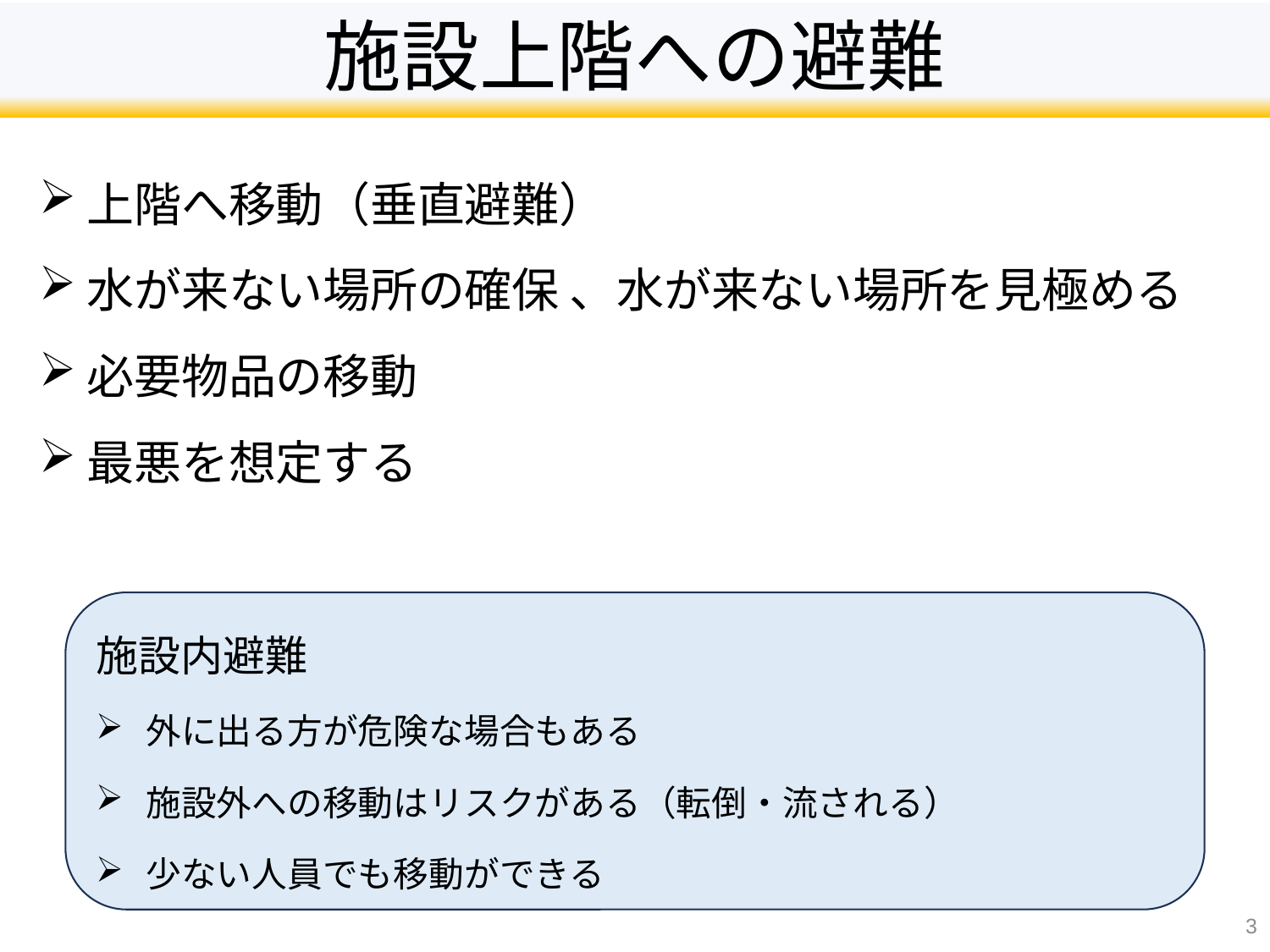

# 施設上階への避難
上階へ移動（垂直避難）
水が来ない場所の確保 、水が来ない場所を見極める
必要物品の移動
最悪を想定する
施設内避難
外に出る方が危険な場合もある
施設外への移動はリスクがある（転倒・流される）
少ない人員でも移動ができる
3